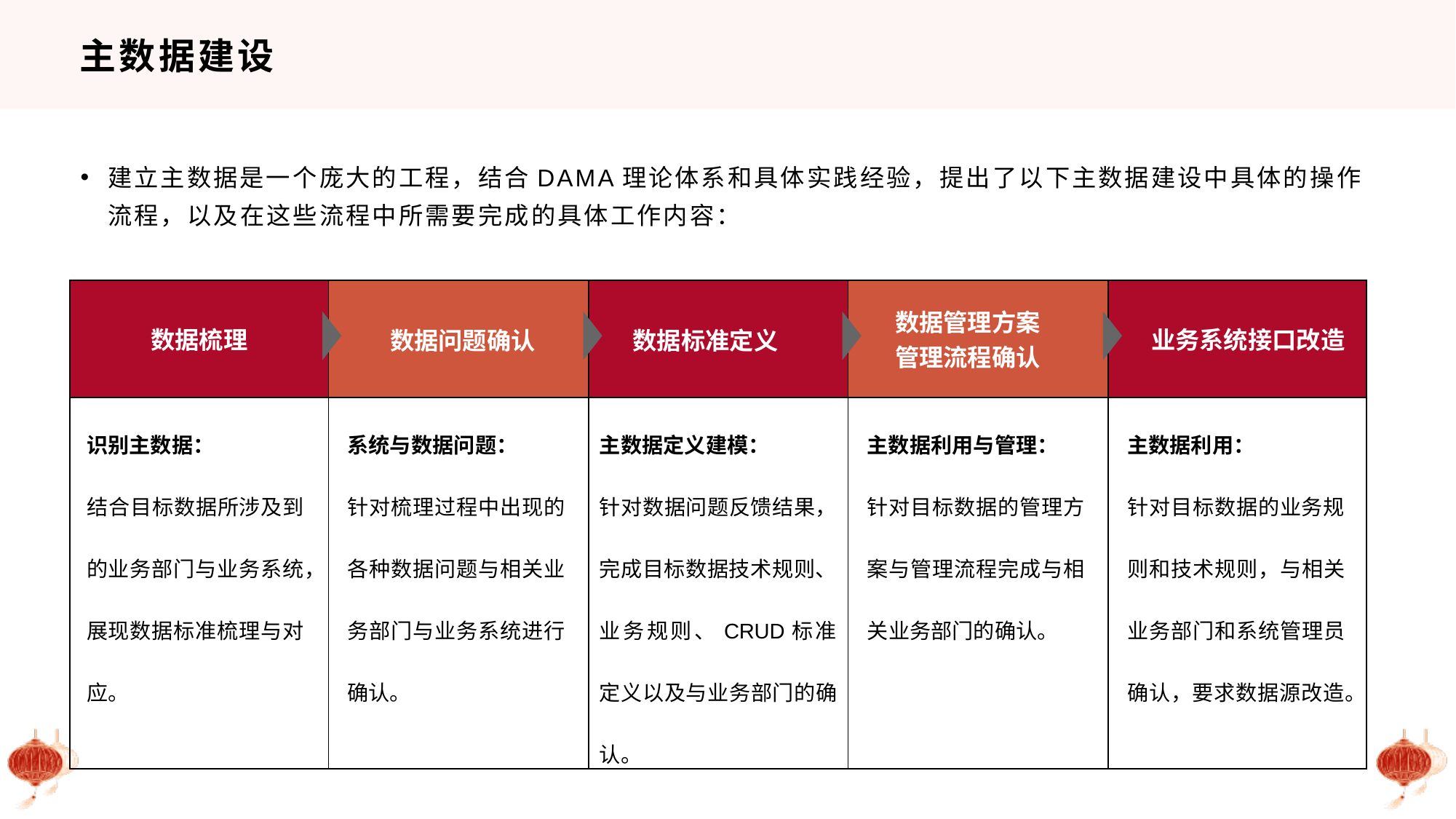

# 主数据建设
建立主数据是一个庞大的工程，结合DAMA理论体系和具体实践经验，提出了以下主数据建设中具体的操作流程，以及在这些流程中所需要完成的具体工作内容：
| 数据梳理 | 数据问题确认 | 数据标准定义 | 数据管理方案 管理流程确认 | 业务系统接口改造 |
| --- | --- | --- | --- | --- |
| 识别主数据： 结合目标数据所涉及到的业务部门与业务系统，展现数据标准梳理与对应。 | 系统与数据问题： 针对梳理过程中出现的各种数据问题与相关业务部门与业务系统进行确认。 | 主数据定义建模： 针对数据问题反馈结果，完成目标数据技术规则、业务规则、CRUD标准定义以及与业务部门的确认。 | 主数据利用与管理： 针对目标数据的管理方案与管理流程完成与相关业务部门的确认。 | 主数据利用： 针对目标数据的业务规则和技术规则，与相关业务部门和系统管理员确认，要求数据源改造。 |